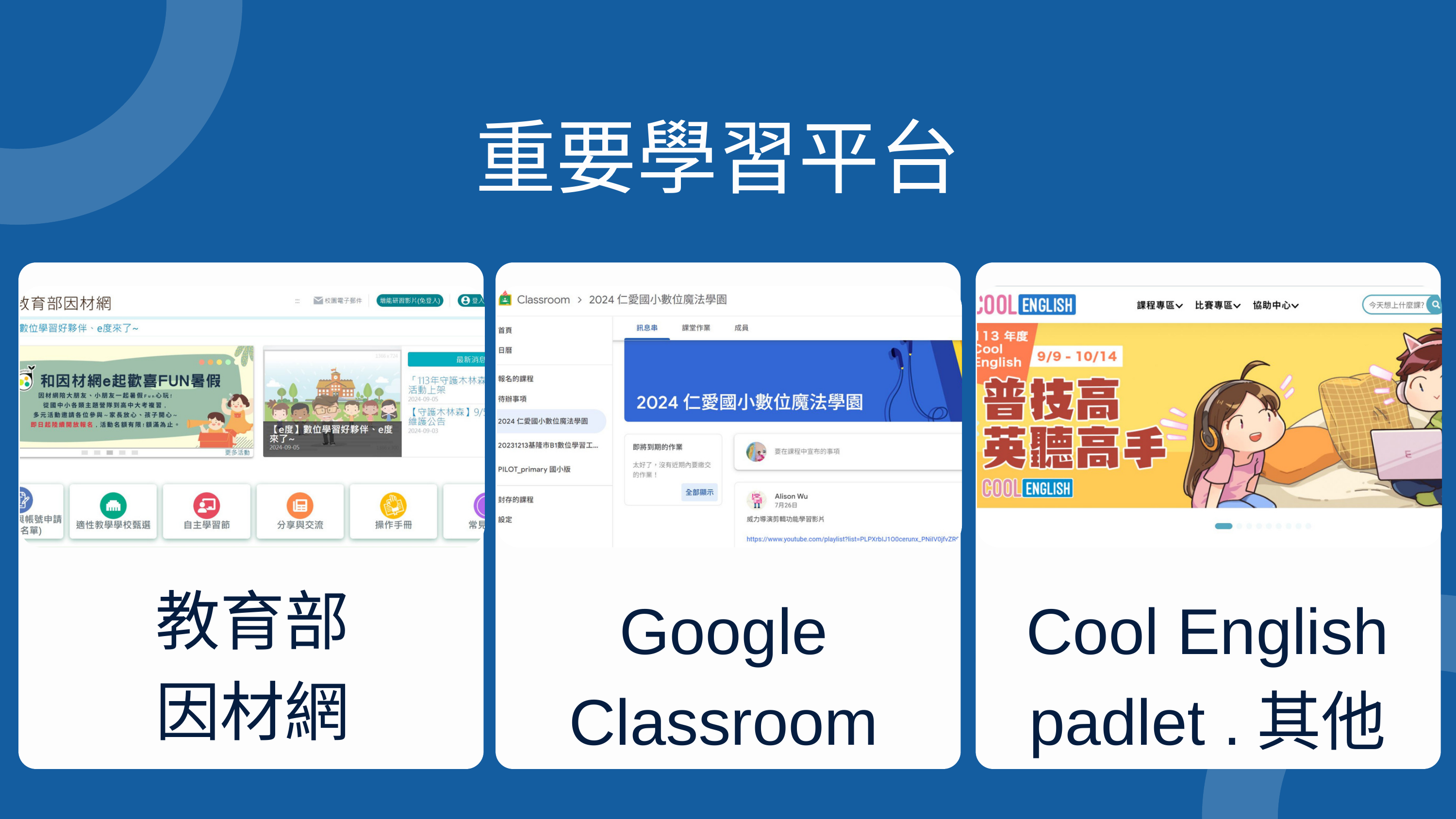

重要學習平台

教育部因材網
Google
Classroom
Cool English
padlet .其他